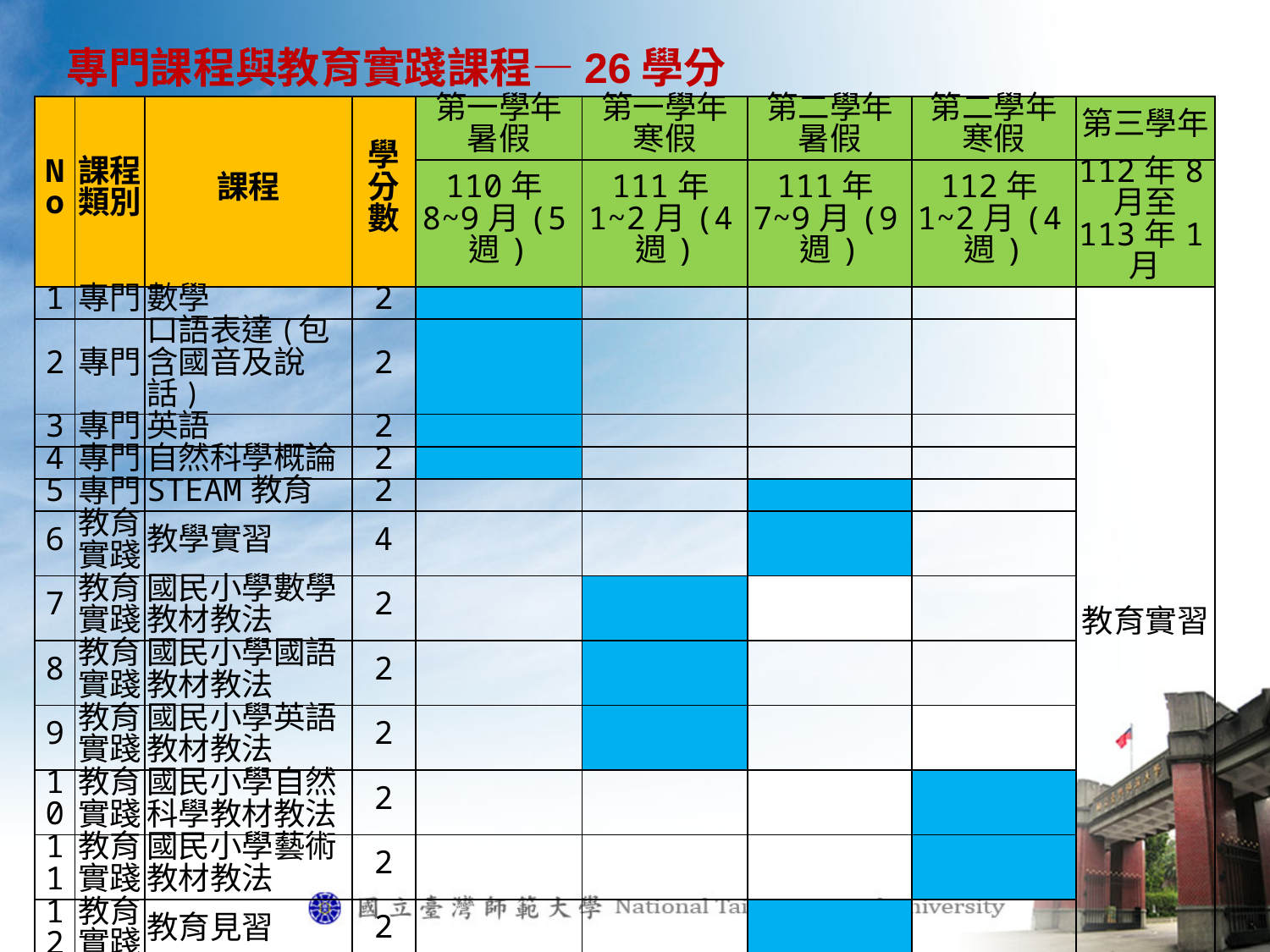

# 專門課程與教育實踐課程—26學分
| No | 課程 類別 | 課程 | 學分數 | 第一學年 暑假 | 第一學年 寒假 | 第二學年 暑假 | 第二學年 寒假 | 第三學年 |
| --- | --- | --- | --- | --- | --- | --- | --- | --- |
|  |  |  |  | 110年8~9月(5週) | 111年1~2月(4週) | 111年7~9月(9週) | 112年1~2月(4週) | 112年8月至 113年1月 |
| 1 | 專門 | 數學 | 2 |  |  |  |  | 教育實習 |
| 2 | 專門 | 口語表達(包含國音及說話) | 2 |  |  |  |  |  |
| 3 | 專門 | 英語 | 2 |  |  |  |  |  |
| 4 | 專門 | 自然科學概論 | 2 |  |  |  |  |  |
| 5 | 專門 | STEAM教育 | 2 |  |  |  |  |  |
| 6 | 教育實踐 | 教學實習 | 4 |  |  |  |  |  |
| 7 | 教育實踐 | 國民小學數學教材教法 | 2 |  |  |  |  |  |
| 8 | 教育實踐 | 國民小學國語教材教法 | 2 |  |  |  |  |  |
| 9 | 教育實踐 | 國民小學英語教材教法 | 2 |  |  |  |  |  |
| 10 | 教育實踐 | 國民小學自然科學教材教法 | 2 |  |  |  |  |  |
| 11 | 教育實踐 | 國民小學藝術教材教法 | 2 |  |  |  |  |  |
| 12 | 教育實踐 | 教育見習 | 2 |  |  |  |  |  |